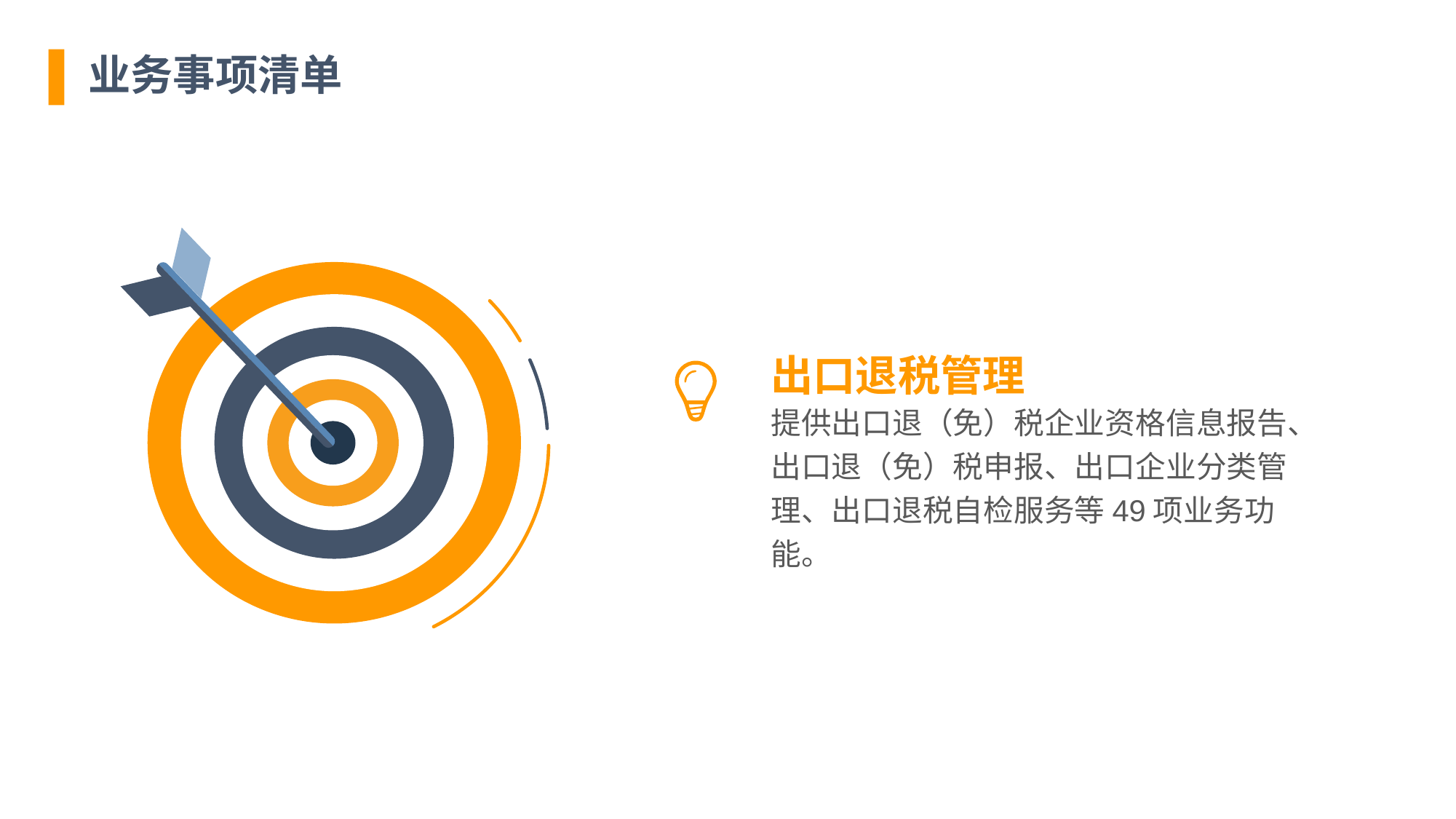

业务事项清单

出口退税管理
提供出口退（免）税企业资格信息报告、出口退（免）税申报、出口企业分类管理、出口退税自检服务等49项业务功能。